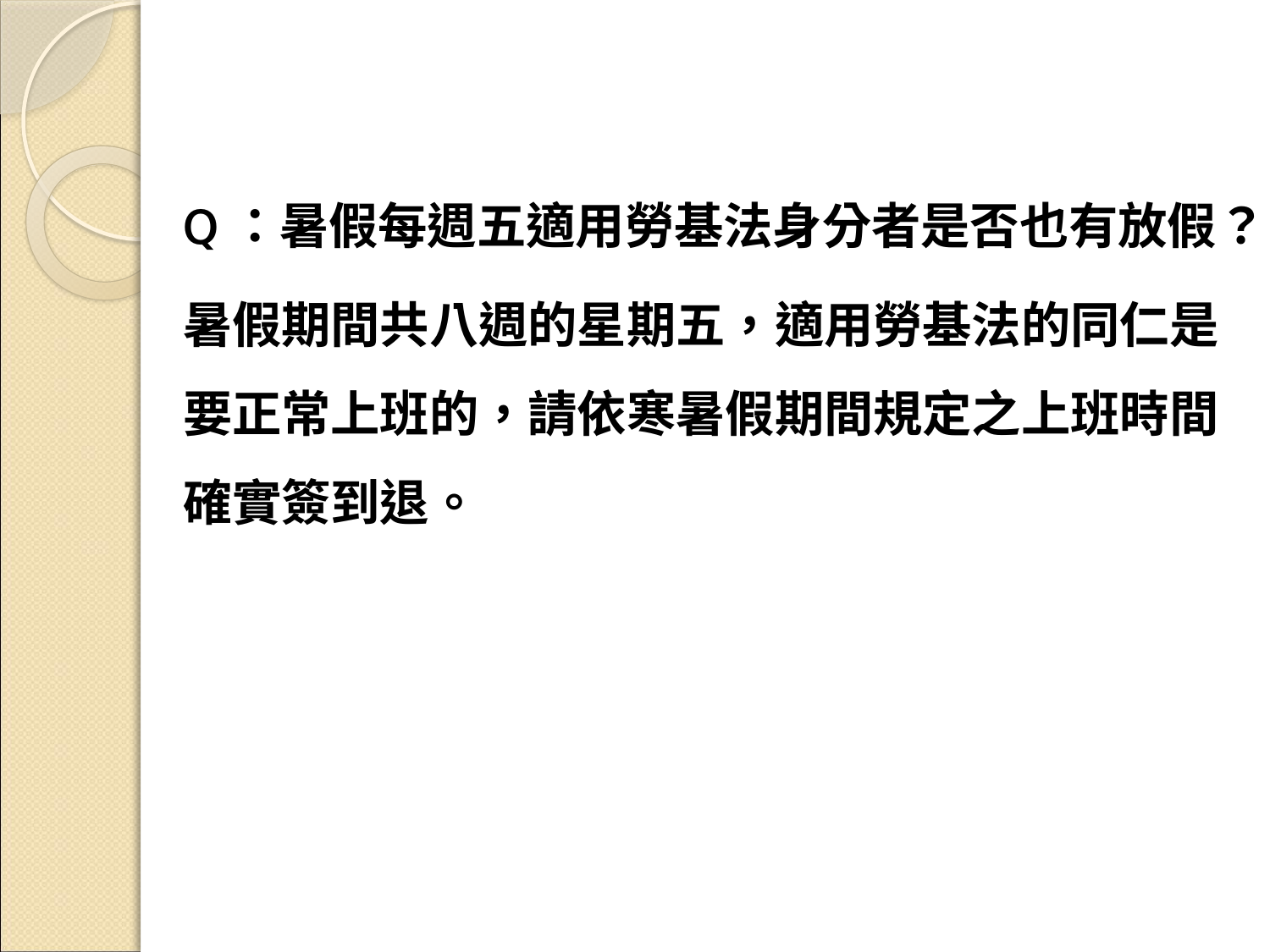

Q：暑假每週五適用勞基法身分者是否也有放假？
暑假期間共八週的星期五，適用勞基法的同仁是要正常上班的，請依寒暑假期間規定之上班時間確實簽到退。